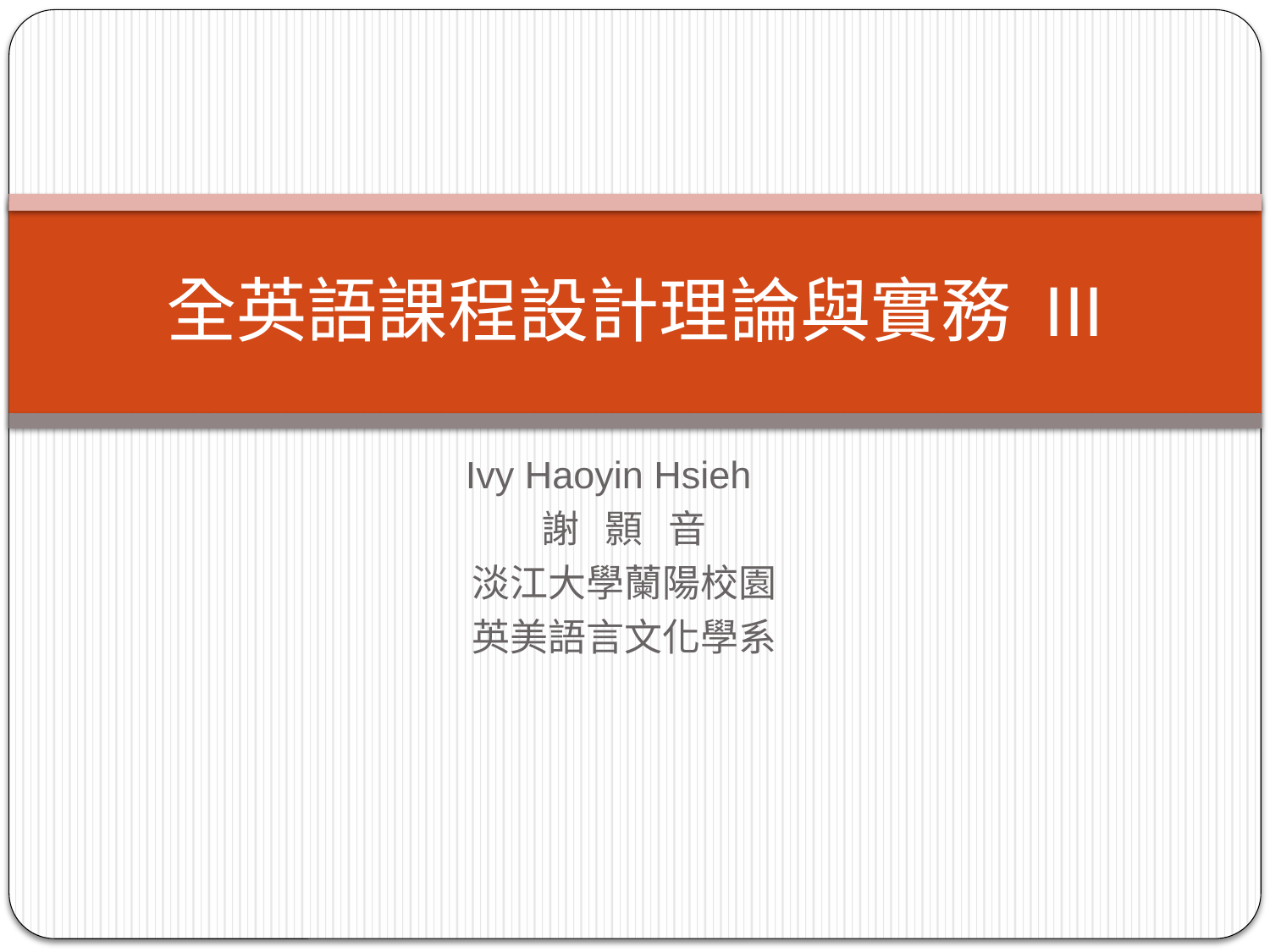

# 全英語課程設計理論與實務 III
Ivy Haoyin Hsieh
謝   顥   音
淡江大學蘭陽校園
英美語言文化學系